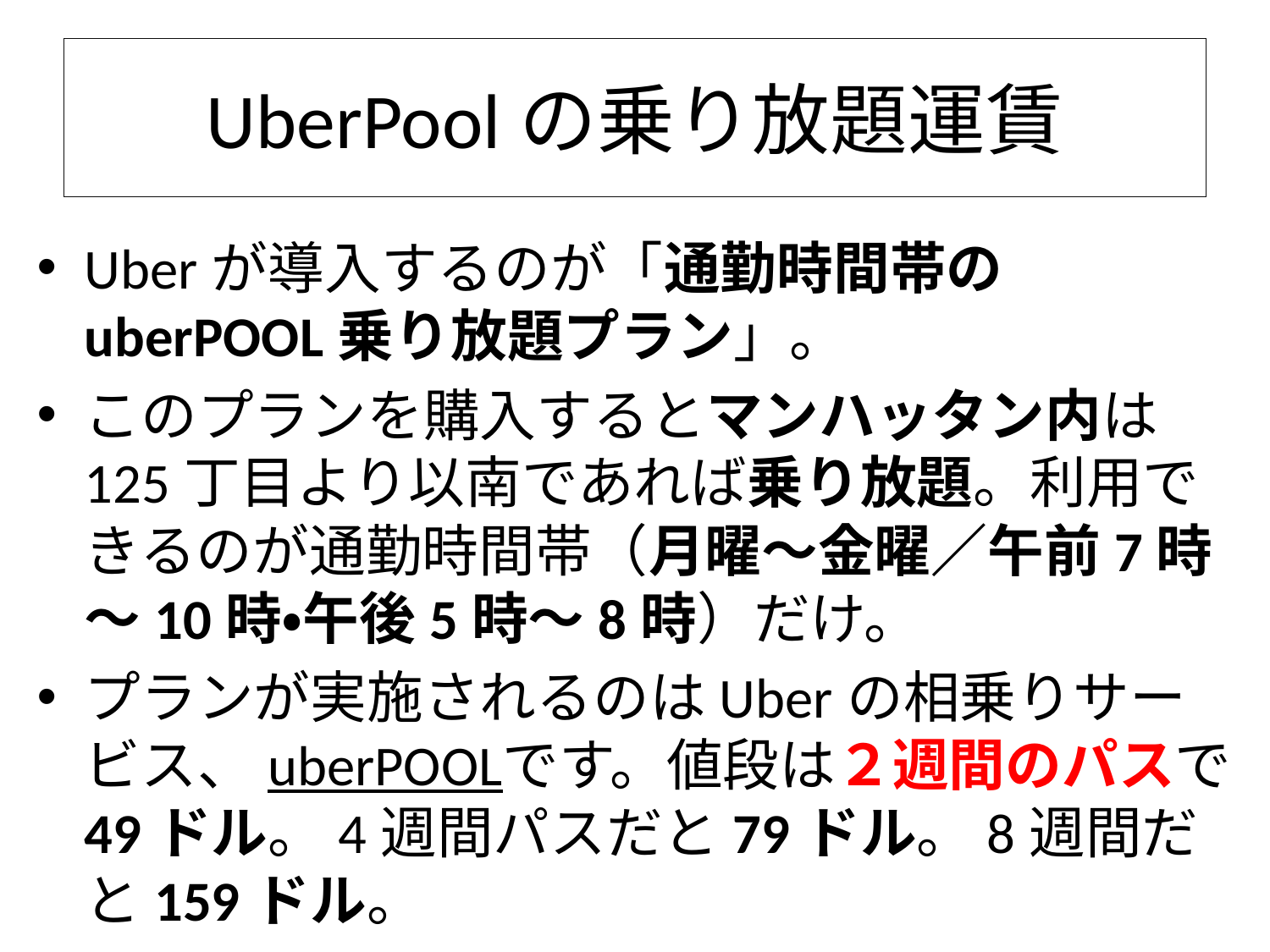

# UberPoolの乗り放題運賃
Uberが導入するのが「通勤時間帯のuberPOOL乗り放題プラン」。
このプランを購入するとマンハッタン内は125丁目より以南であれば乗り放題。利用できるのが通勤時間帯（月曜〜金曜／午前7時〜10時・午後5時〜8時）だけ。
プランが実施されるのはUberの相乗りサービス、uberPOOLです。値段は２週間のパスで49ドル。4週間パスだと79ドル。8週間だと159ドル。